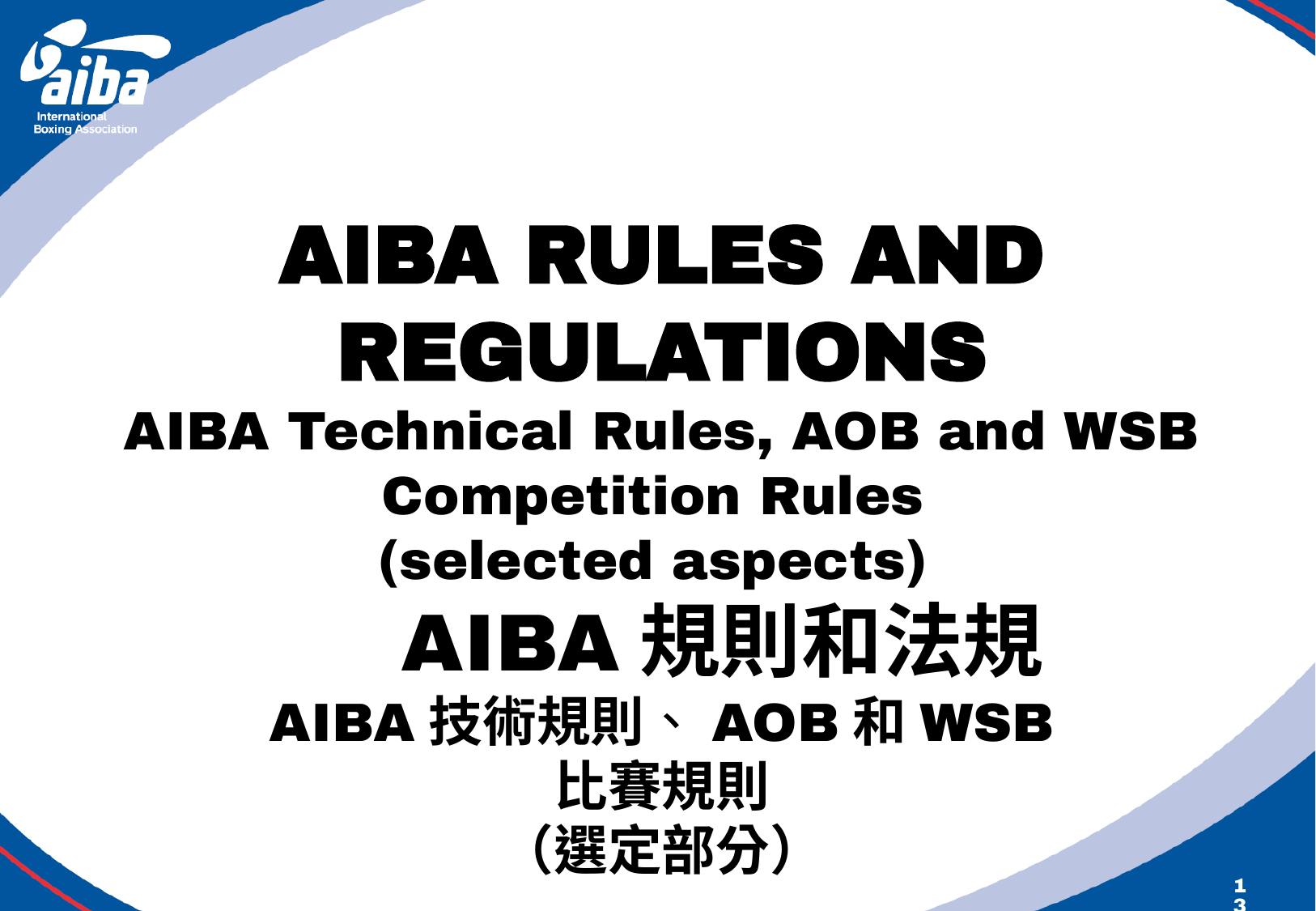

# AIBA RULES AND REGULATIONS AIBA Technical Rules, AOB and WSB Competition Rules (selected aspects) AIBA規則和法規 AIBA技術規則、AOB和WSB 比賽規則 （選定部分）
132